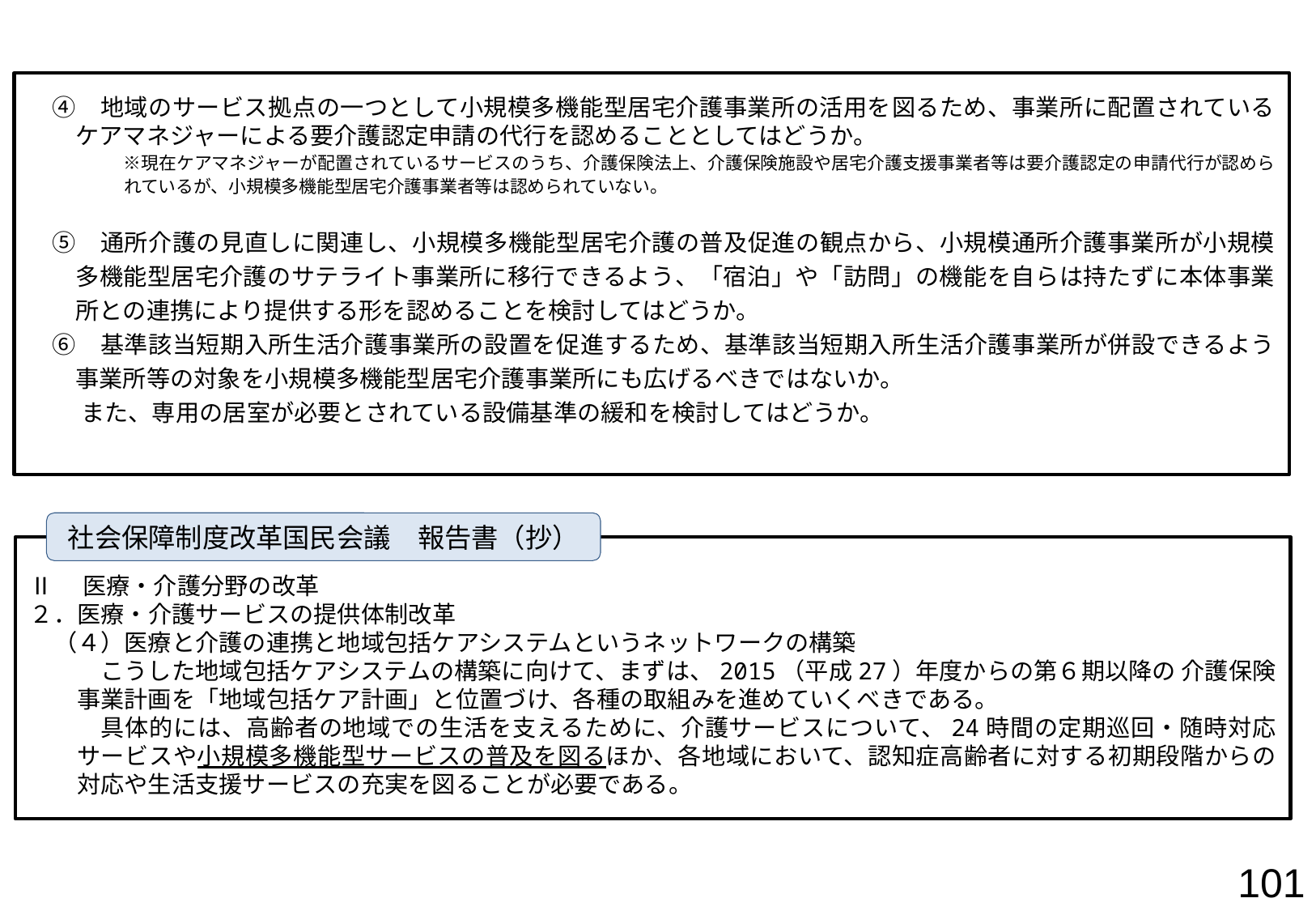

④　地域のサービス拠点の一つとして小規模多機能型居宅介護事業所の活用を図るため、事業所に配置されているケアマネジャーによる要介護認定申請の代行を認めることとしてはどうか。
　　※現在ケアマネジャーが配置されているサービスのうち、介護保険法上、介護保険施設や居宅介護支援事業者等は要介護認定の申請代行が認められているが、小規模多機能型居宅介護事業者等は認められていない。

　⑤　通所介護の見直しに関連し、小規模多機能型居宅介護の普及促進の観点から、小規模通所介護事業所が小規模多機能型居宅介護のサテライト事業所に移行できるよう、「宿泊」や「訪問」の機能を自らは持たずに本体事業所との連携により提供する形を認めることを検討してはどうか。
　⑥　基準該当短期入所生活介護事業所の設置を促進するため、基準該当短期入所生活介護事業所が併設できるよう事業所等の対象を小規模多機能型居宅介護事業所にも広げるべきではないか。
　　 また、専用の居室が必要とされている設備基準の緩和を検討してはどうか。
社会保障制度改革国民会議　報告書（抄）

Ⅱ　医療・介護分野の改革
２．医療・介護サービスの提供体制改革
（４）医療と介護の連携と地域包括ケアシステムというネットワークの構築
こうした地域包括ケアシステムの構築に向けて、まずは、2015（平成27）年度からの第６期以降の 介護保険事業計画を「地域包括ケア計画」と位置づけ、各種の取組みを進めていくべきである。
具体的には、高齢者の地域での生活を支えるために、介護サービスについて、24時間の定期巡回・随時対応サービスや小規模多機能型サービスの普及を図るほか、各地域において、認知症高齢者に対する初期段階からの対応や生活支援サービスの充実を図ることが必要である。
101